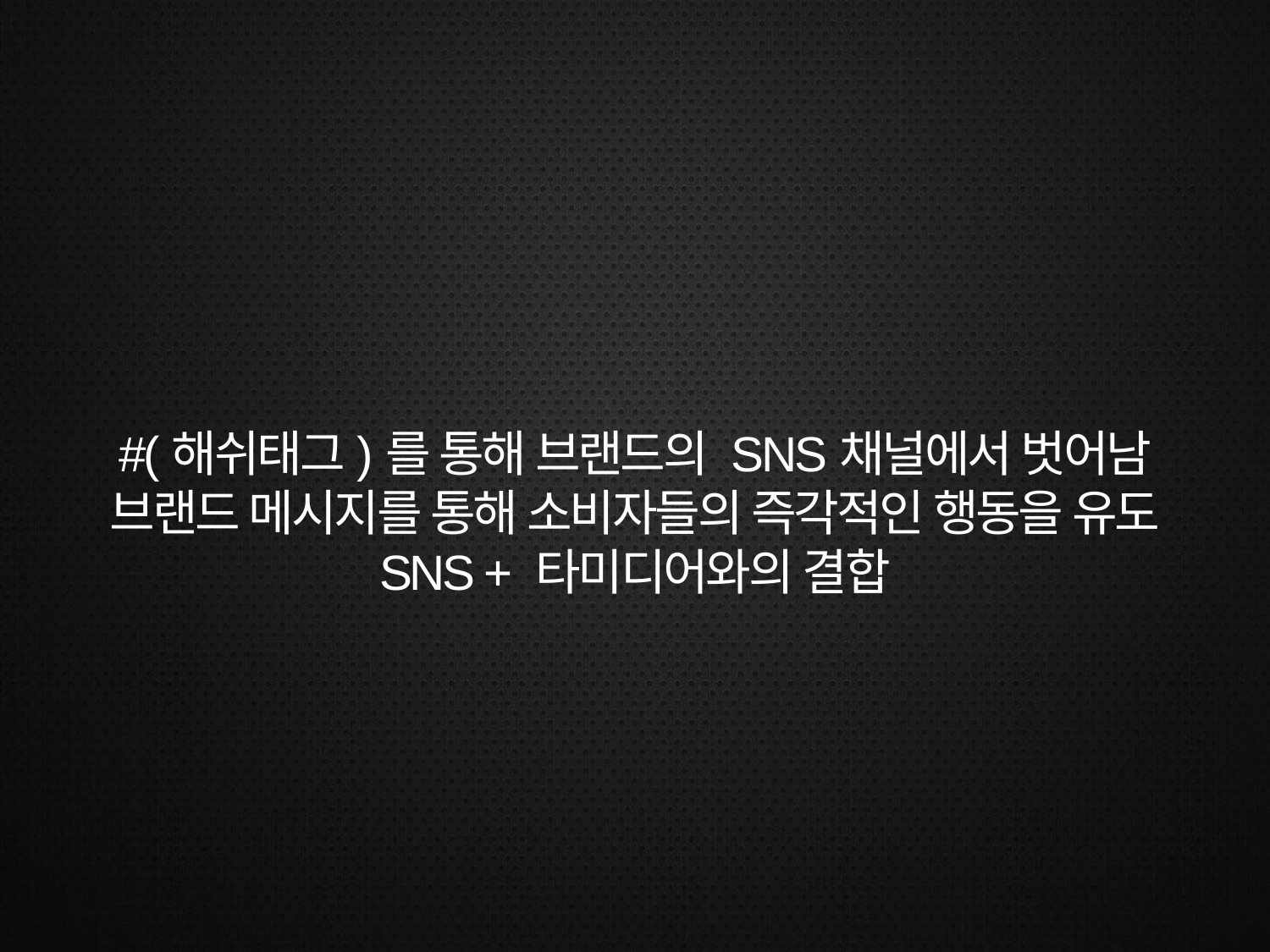

#(해쉬태그)를 통해 브랜드의 SNS채널에서 벗어남
브랜드 메시지를 통해 소비자들의 즉각적인 행동을 유도
SNS + 타미디어와의 결합